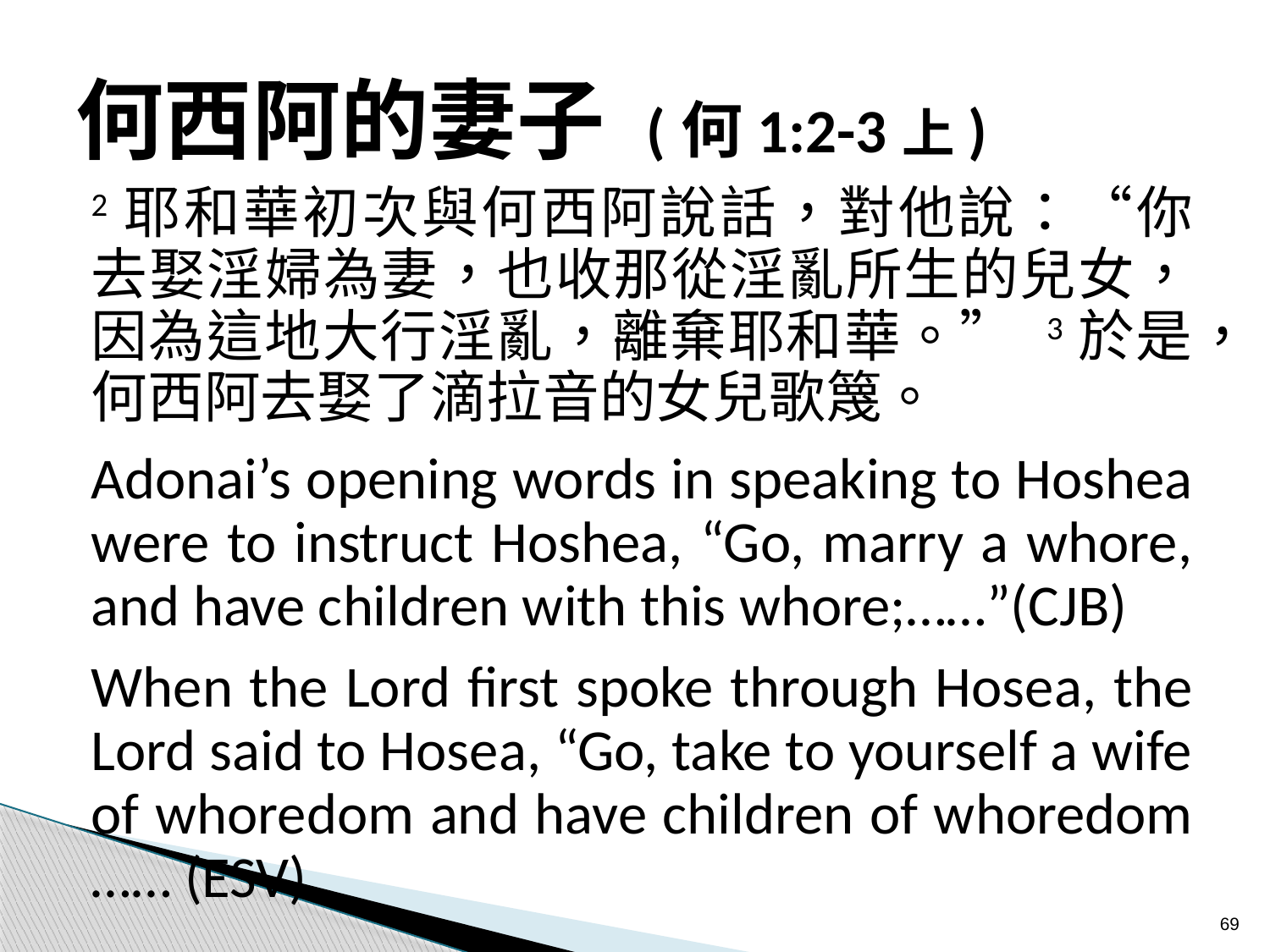

# 何西阿的妻子 (何1:2-3上)
2耶和華初次與何西阿說話，對他說：“你去娶淫婦為妻，也收那從淫亂所生的兒女，因為這地大行淫亂，離棄耶和華。” 3於是，何西阿去娶了滴拉音的女兒歌篾。
Adonai’s opening words in speaking to Hoshea were to instruct Hoshea, “Go, marry a whore, and have children with this whore;……”(CJB)
When the Lord first spoke through Hosea, the Lord said to Hosea, “Go, take to yourself a wife of whoredom and have children of whoredom …… (ESV)

69